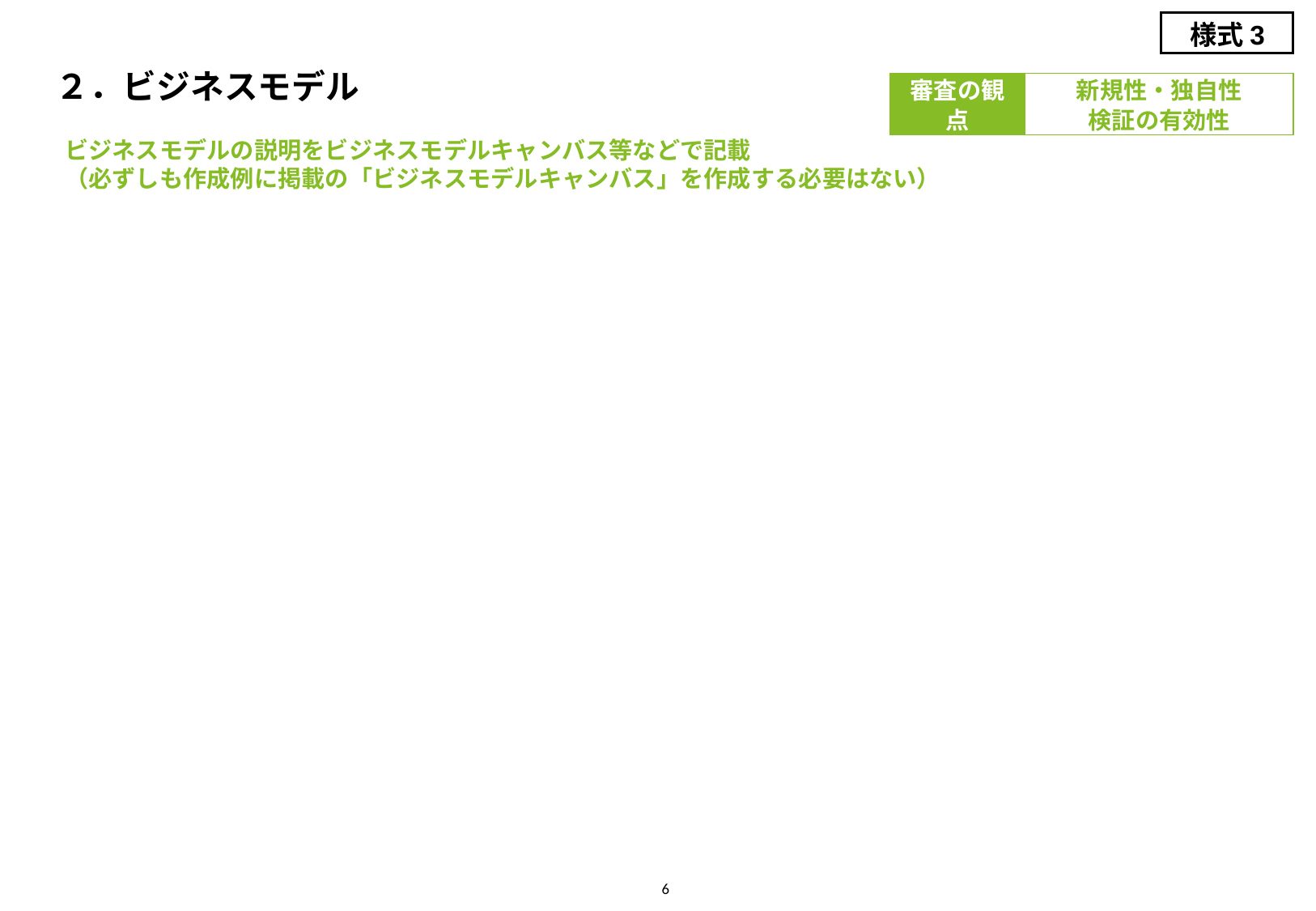

様式3
# ２．ビジネスモデル
審査の観点
新規性・独自性
検証の有効性
ビジネスモデルの説明をビジネスモデルキャンバス等などで記載
（必ずしも作成例に掲載の「ビジネスモデルキャンバス」を作成する必要はない）
6